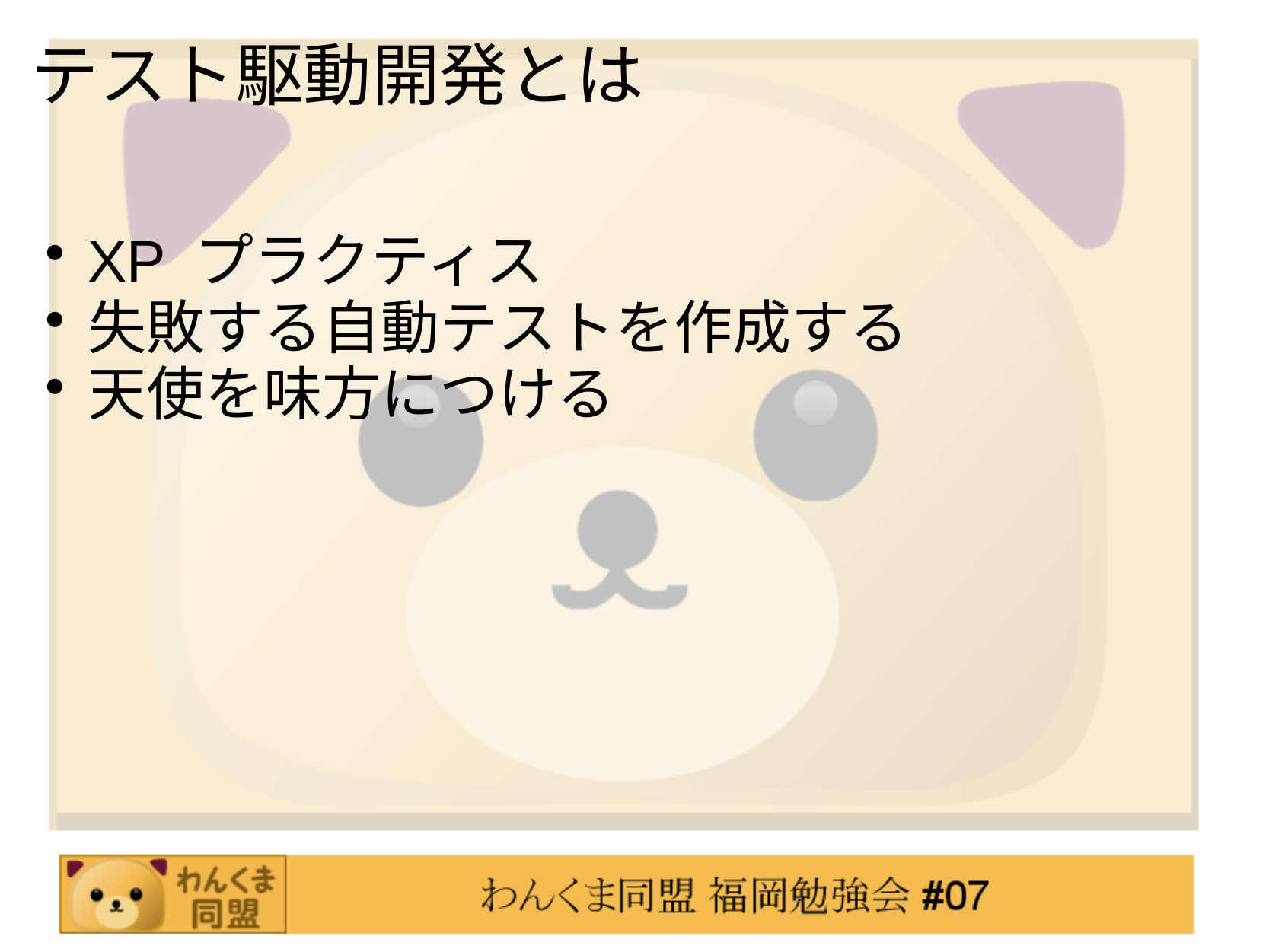

# テスト駆動開発とは
XP プラクティス
失敗する自動テストを作成する
天使を味方につける